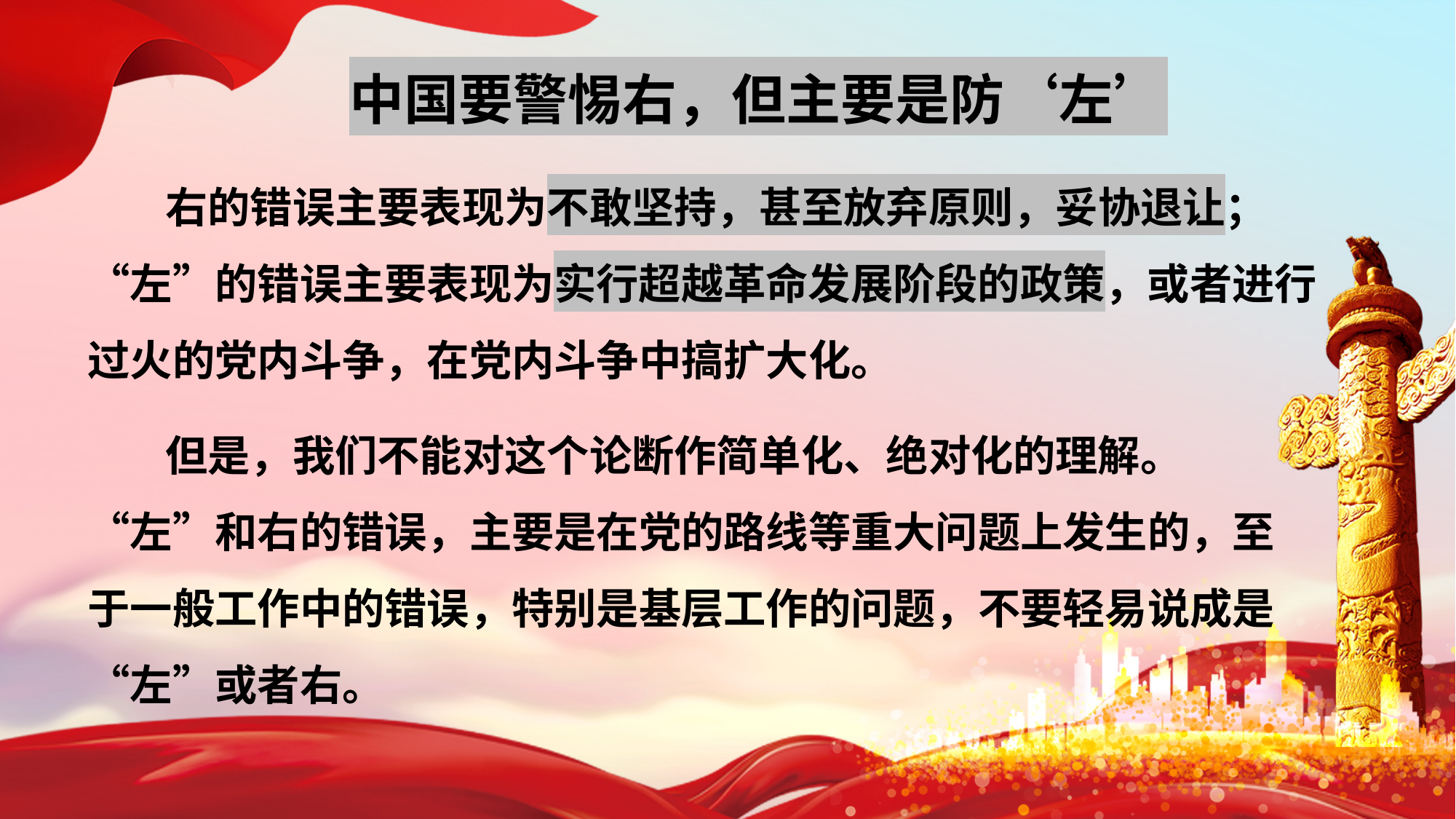

中国要警惕右，但主要是防‘左’
       右的错误主要表现为不敢坚持，甚至放弃原则，妥协退让；“左”的错误主要表现为实行超越革命发展阶段的政策，或者进行过火的党内斗争，在党内斗争中搞扩大化。
       但是，我们不能对这个论断作简单化、绝对化的理解。“左”和右的错误，主要是在党的路线等重大问题上发生的，至于一般工作中的错误，特别是基层工作的问题，不要轻易说成是“左”或者右。